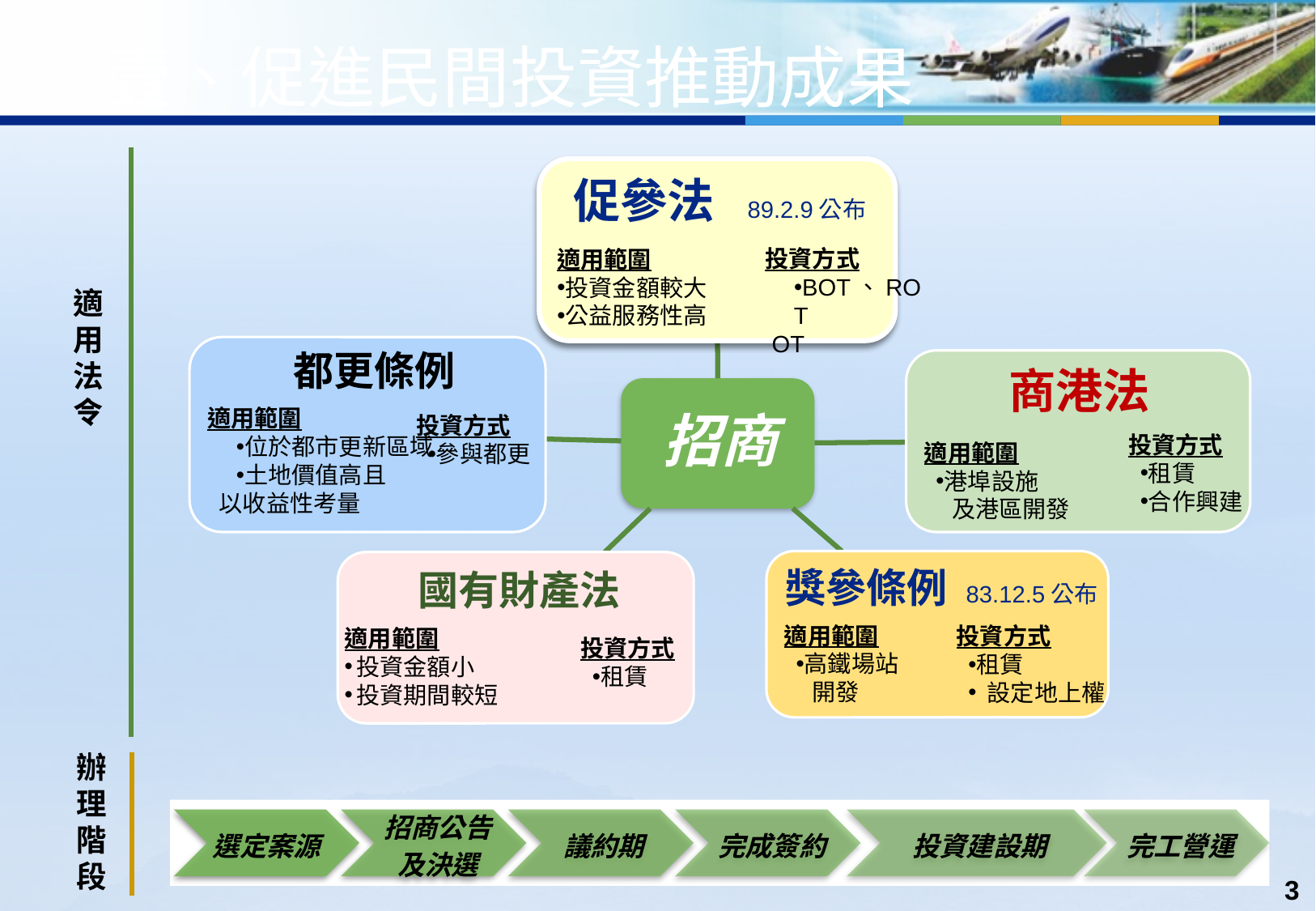

壹、促進民間投資推動成果
招商

促參法  89.2.9公布
適用範圍
投資金額較大
公益服務性高
投資方式
BOT、ROT
 OT
適
用
法
令
都更條例
適用範圍
位於都市更新區域
土地價值高且
以收益性考量
商港法
適用範圍
港埠設施
  及港區開發
投資方式
參與都更
投資方式
租賃
合作興建
獎參條例 83.12.5公布
適用範圍
高鐵場站
  開發
國有財產法
適用範圍
投資金額小
投資期間較短
投資方式
租賃
 設定地上權
投資方式
租賃
辦
理
階
段

選定案源
招商公告及決選
議約期
完成簽約
投資建設期
完工營運
3